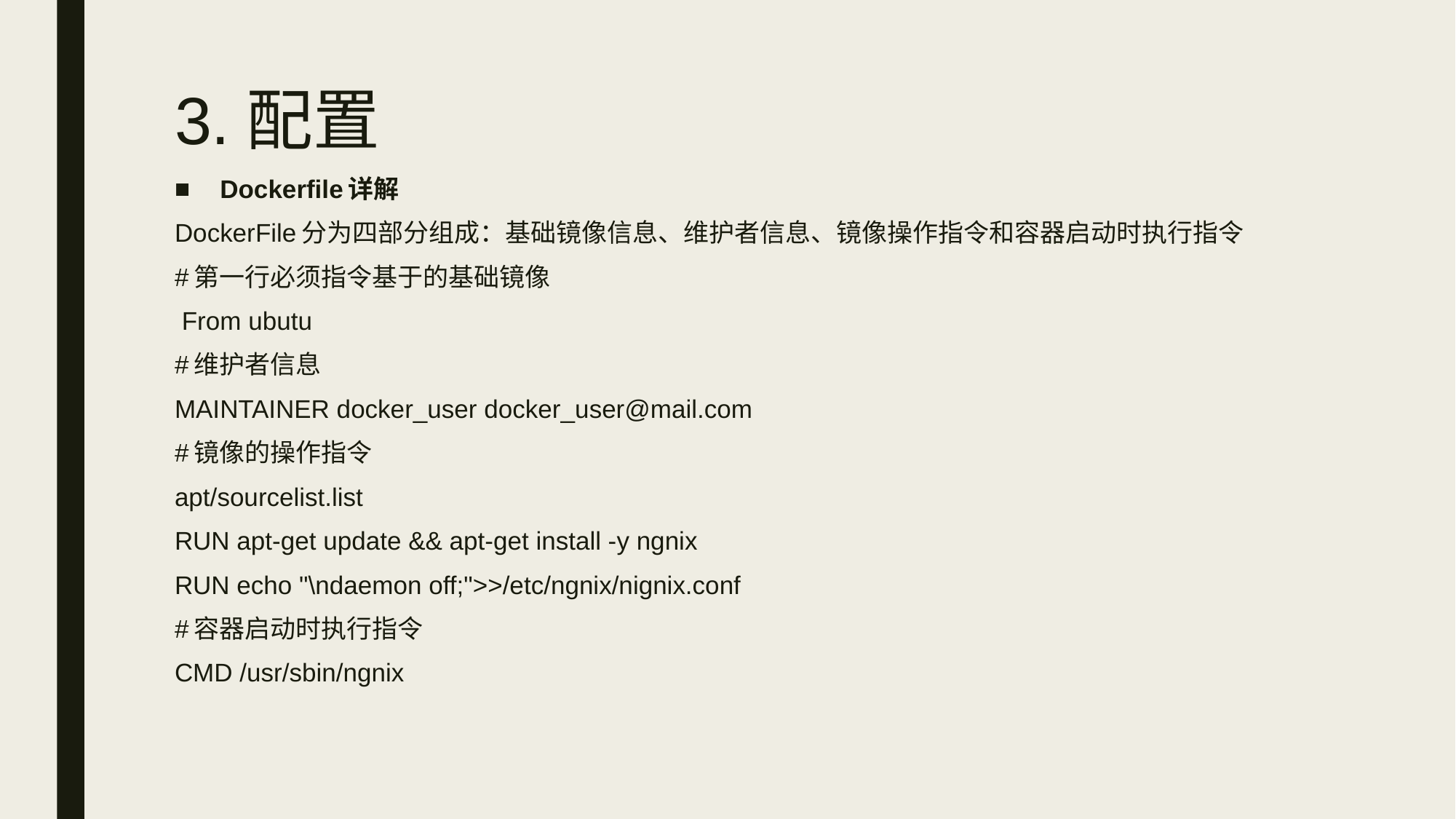

# 3.配置
Dockerfile详解
DockerFile分为四部分组成：基础镜像信息、维护者信息、镜像操作指令和容器启动时执行指令
#第一行必须指令基于的基础镜像
 From ubutu
#维护者信息
MAINTAINER docker_user docker_user@mail.com
#镜像的操作指令
apt/sourcelist.list
RUN apt-get update && apt-get install -y ngnix
RUN echo "\ndaemon off;">>/etc/ngnix/nignix.conf
#容器启动时执行指令
CMD /usr/sbin/ngnix